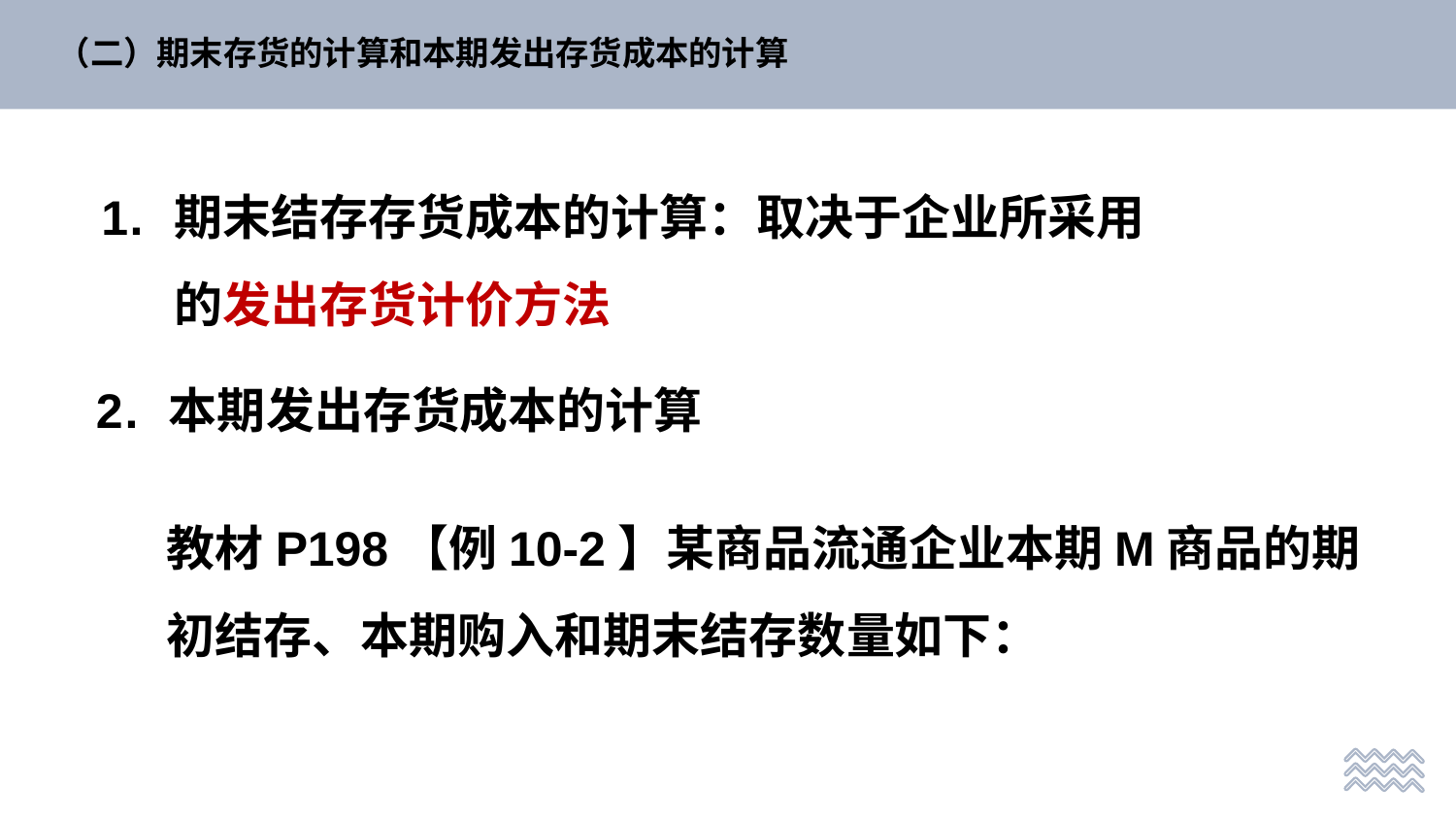

# （二）期末存货的计算和本期发出存货成本的计算
期末结存存货成本的计算：取决于企业所采用的发出存货计价方法
本期发出存货成本的计算
教材P198【例10-2】某商品流通企业本期M商品的期初结存、本期购入和期末结存数量如下：